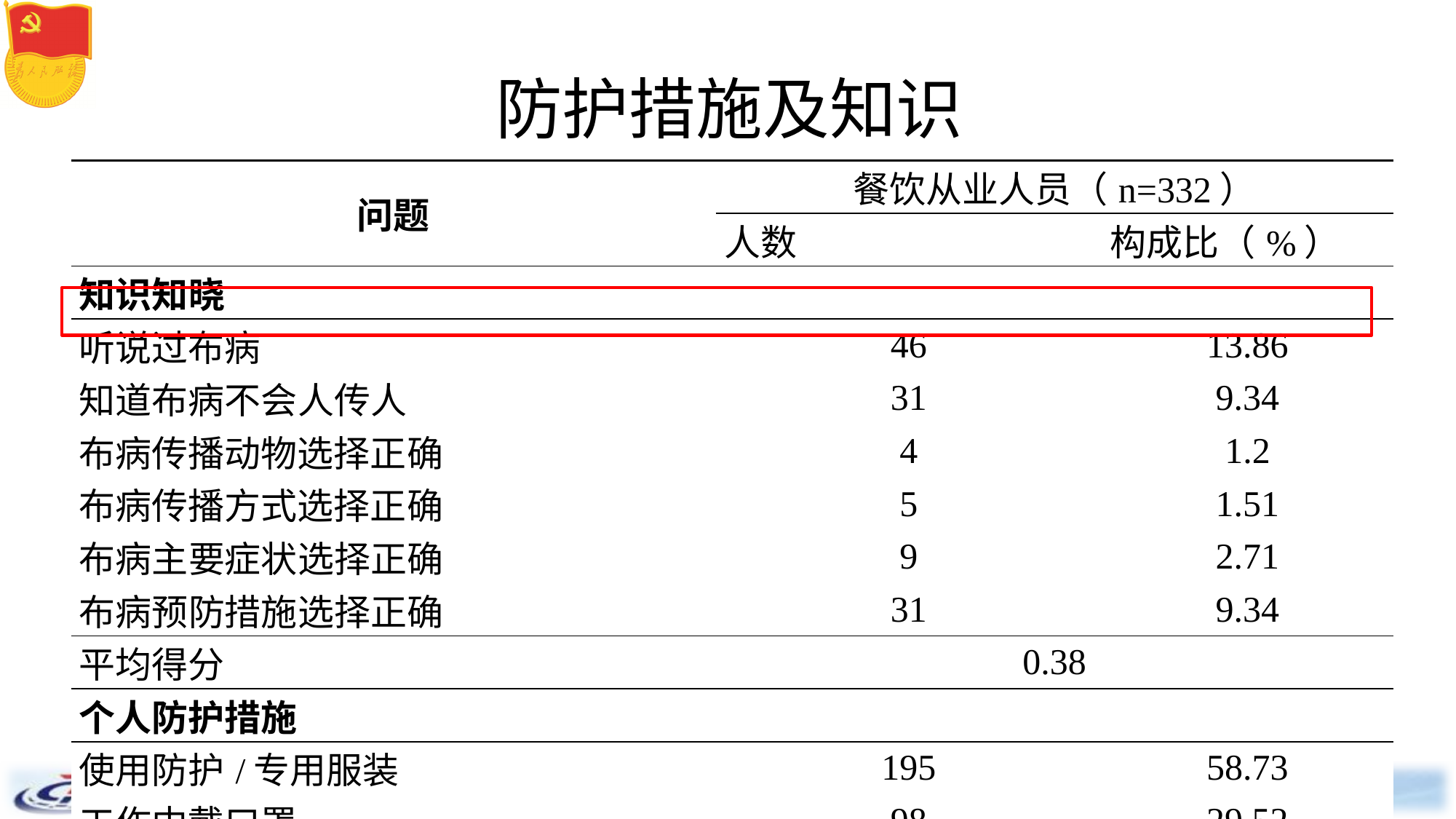

# 防护措施及知识
| 问题 | 餐饮从业人员（n=332） |  |
| --- | --- | --- |
|  | 人数 | 构成比（%） |
| 知识知晓 |  |  |
| 听说过布病 | 46 | 13.86 |
| 知道布病不会人传人 | 31 | 9.34 |
| 布病传播动物选择正确 | 4 | 1.2 |
| 布病传播方式选择正确 | 5 | 1.51 |
| 布病主要症状选择正确 | 9 | 2.71 |
| 布病预防措施选择正确 | 31 | 9.34 |
| 平均得分 | 0.38 |  |
| 个人防护措施 |  |  |
| 使用防护/专用服装 | 195 | 58.73 |
| 工作中戴口罩 | 98 | 29.52 |
| 工作中戴手套 | 115 | 34.64 |
| 平均得分 | 1.23 |  |